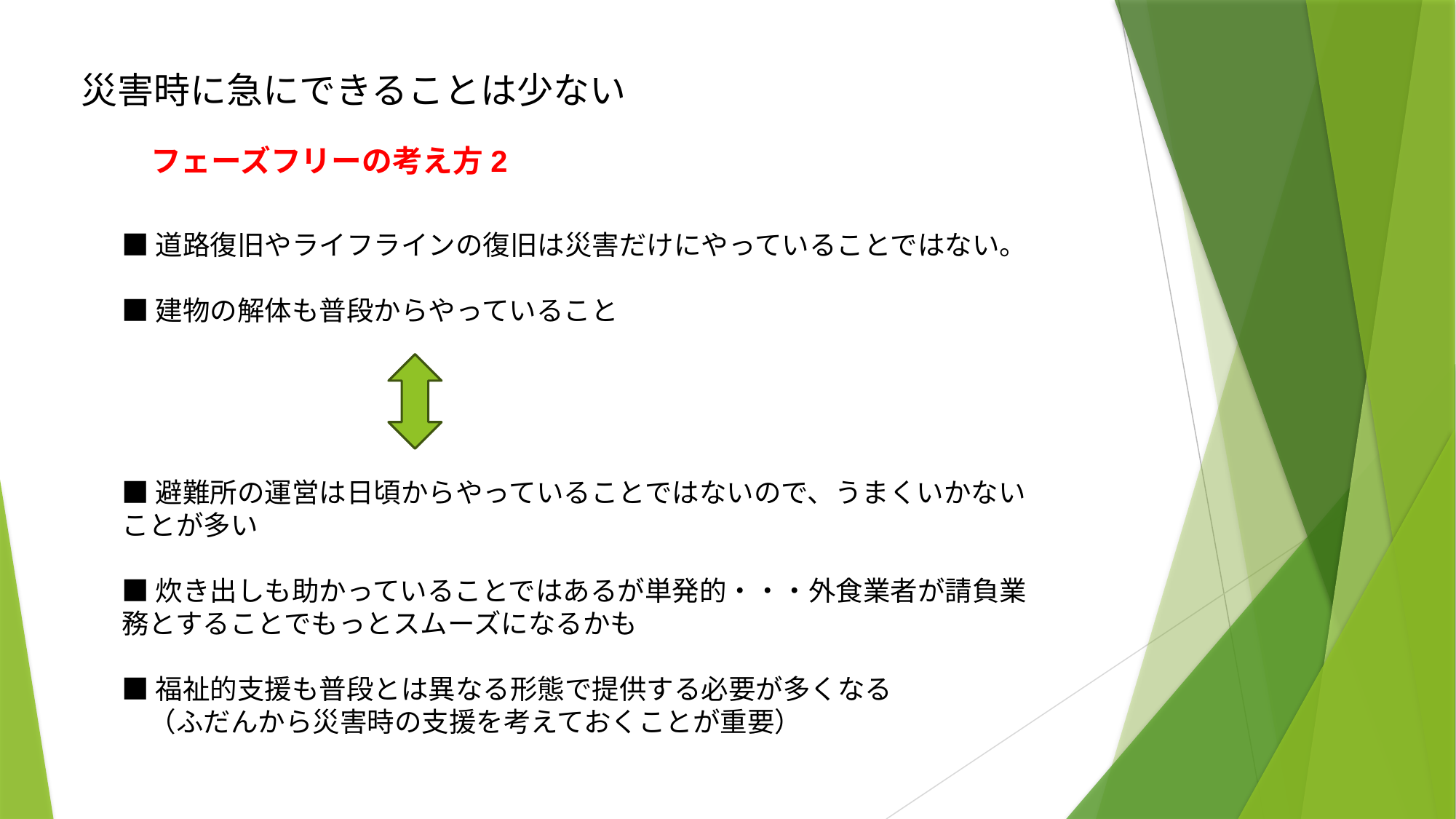

災害時に急にできることは少ない
フェーズフリーの考え方2
■道路復旧やライフラインの復旧は災害だけにやっていることではない。

■建物の解体も普段からやっていること

■避難所の運営は日頃からやっていることではないので、うまくいかないことが多い

■炊き出しも助かっていることではあるが単発的・・・外食業者が請負業務とすることでもっとスムーズになるかも

■福祉的支援も普段とは異なる形態で提供する必要が多くなる
　（ふだんから災害時の支援を考えておくことが重要）